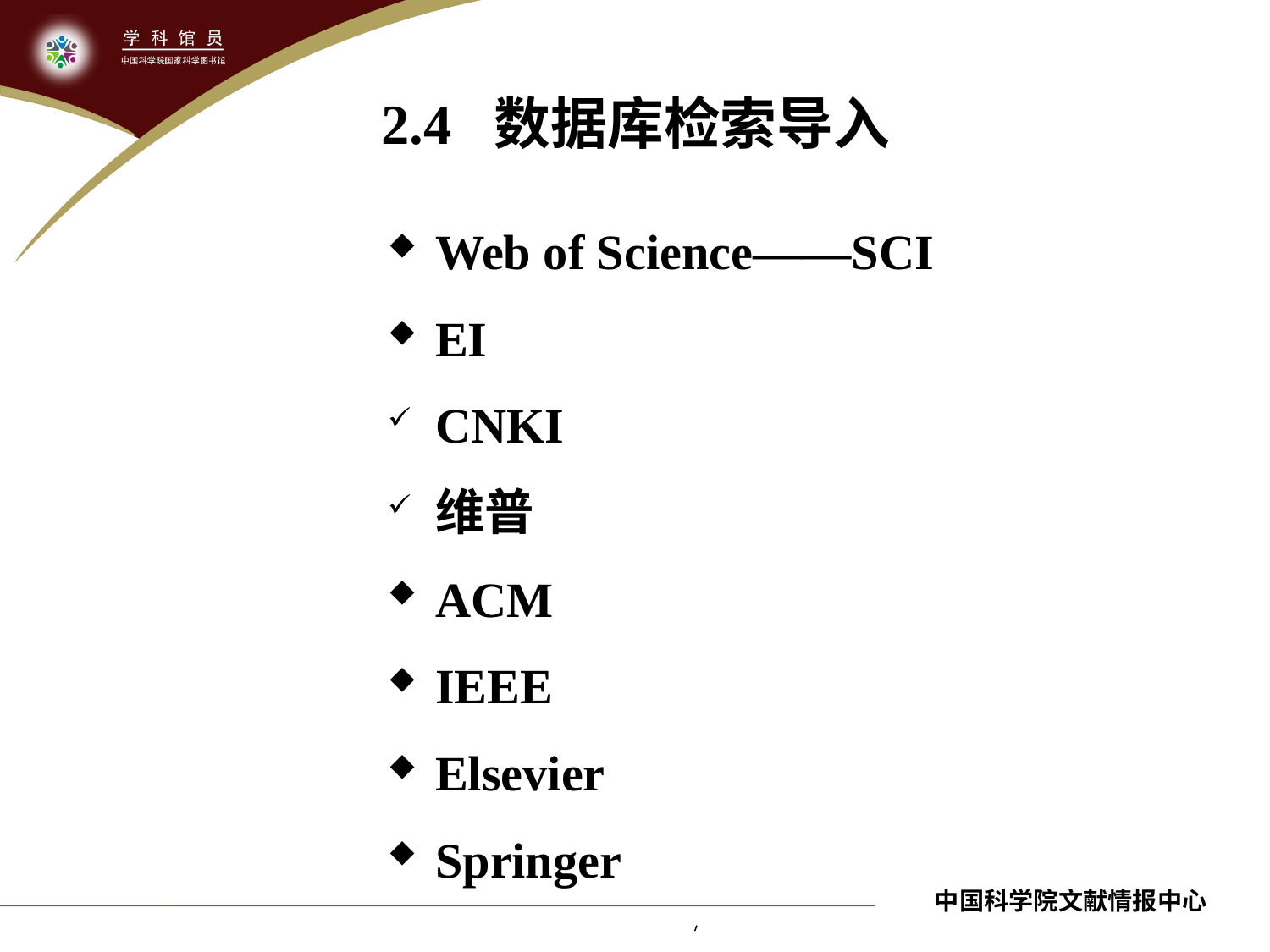

# 2.4  数据库检索导入
Web of Science——SCI
EI
CNKI
维普
ACM
IEEE
Elsevier
Springer
中国科学院文献情报中心